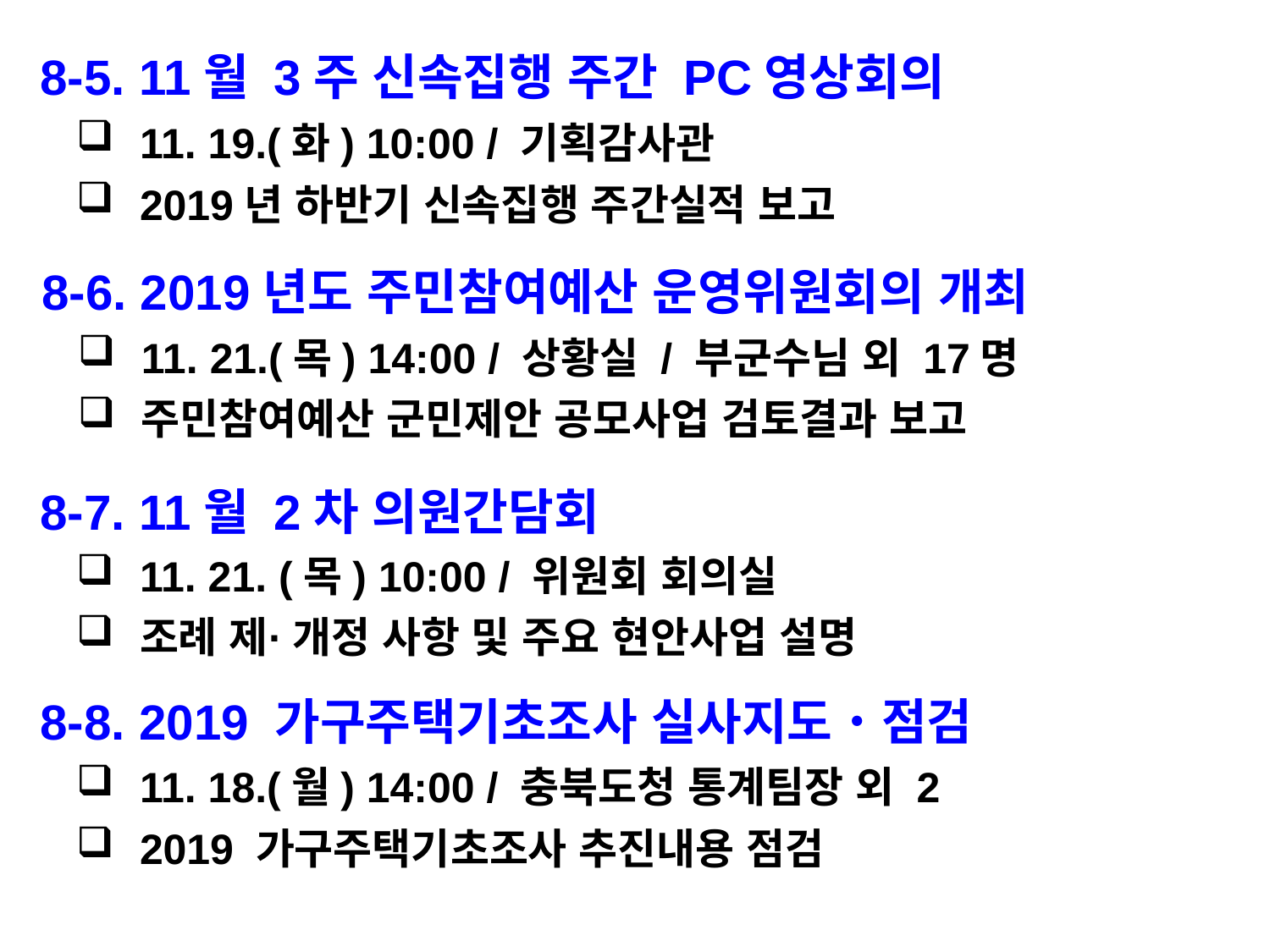

8-5. 11월 3주 신속집행 주간 PC영상회의
11. 19.(화) 10:00 / 기획감사관
2019년 하반기 신속집행 주간실적 보고

  8-6. 2019년도 주민참여예산 운영위원회의 개최
11. 21.(목) 14:00 / 상황실 / 부군수님 외 17명
주민참여예산 군민제안 공모사업 검토결과 보고

  8-7. 11월 2차 의원간담회
11. 21. (목) 10:00 / 위원회 회의실
조례 제∙ 개정 사항 및 주요 현안사업 설명

  8-8. 2019 가구주택기초조사 실사지도‧점검
11. 18.(월) 14:00 / 충북도청 통계팀장 외 2
2019 가구주택기초조사 추진내용 점검